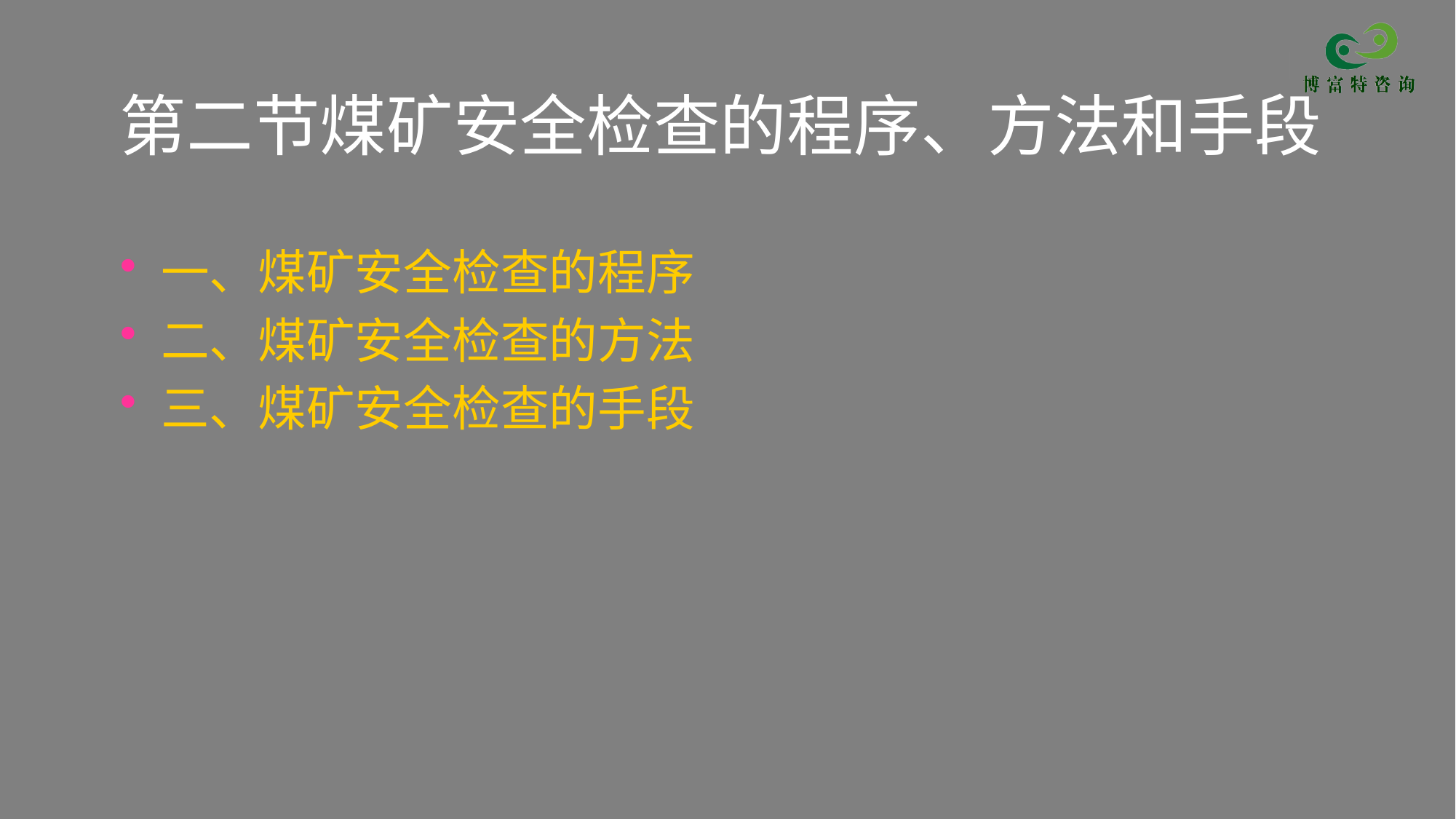

# 第二节煤矿安全检查的程序、方法和手段
一、煤矿安全检查的程序
二、煤矿安全检查的方法
三、煤矿安全检查的手段